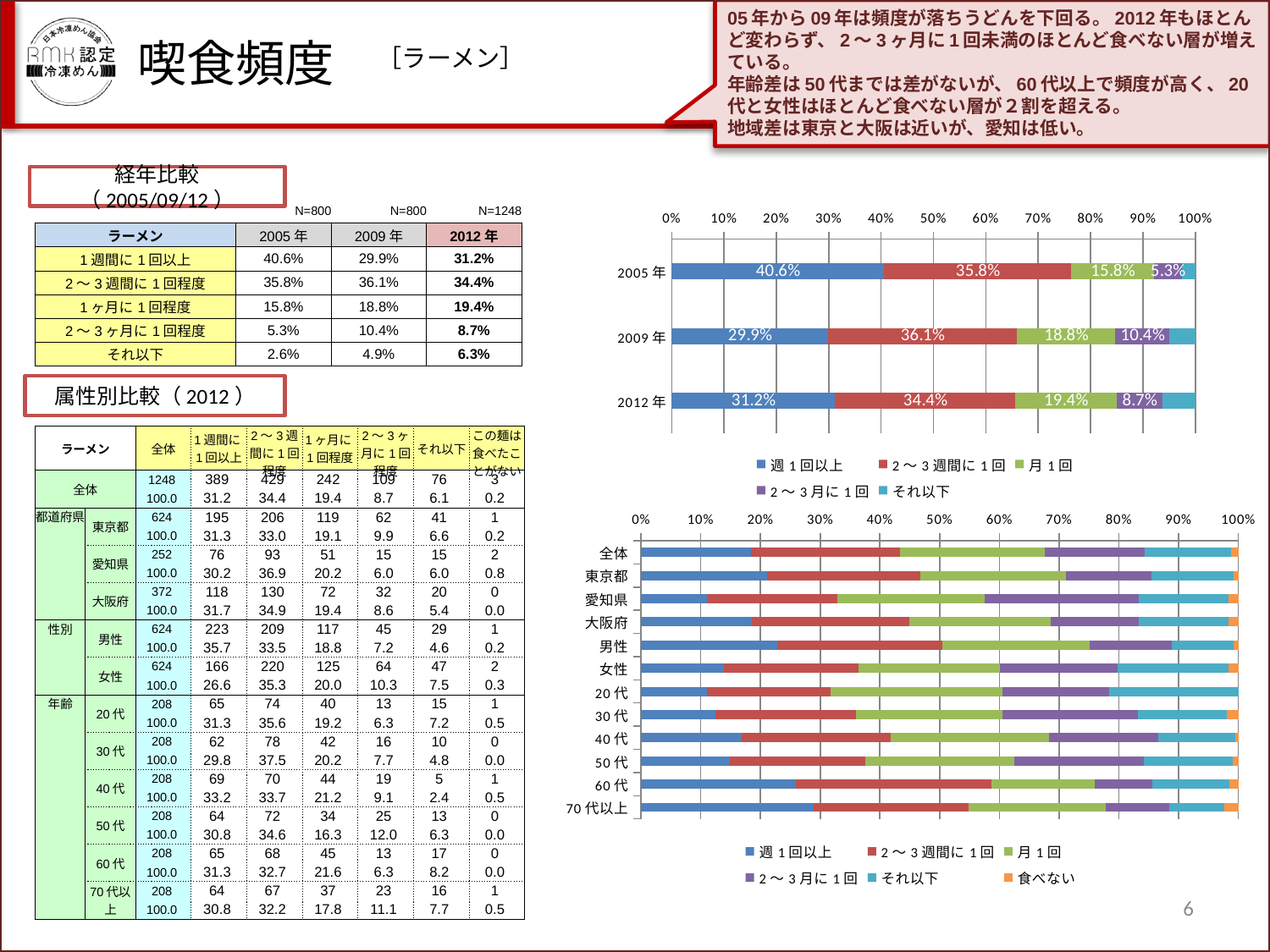

05年から09年は頻度が落ちうどんを下回る。2012年もほとんど変わらず、2～3ヶ月に1回未満のほとんど食べない層が増えている。
年齢差は50代までは差がないが、60代以上で頻度が高く、20代と女性はほとんど食べない層が２割を超える。
地域差は東京と大阪は近いが、愛知は低い。
喫食頻度
［ラーメン］
経年比較（2005/09/12）
|  | N=800 | N=800 | N=1248 |
| --- | --- | --- | --- |
| ラーメン | 2005年 | 2009年 | 2012年 |
| 1週間に1回以上 | 40.6% | 29.9% | 31.2% |
| 2～3週間に1回程度 | 35.8% | 36.1% | 34.4% |
| 1ヶ月に1回程度 | 15.8% | 18.8% | 19.4% |
| 2～3ヶ月に1回程度 | 5.3% | 10.4% | 8.7% |
| それ以下 | 2.6% | 4.9% | 6.3% |

### Chart

| Category | 週1回以上 | 2～3週間に1回 | 月1回 | 2～3月に1回 | それ以下 |
|---|---|---|---|---|---|
| 2005年 | 0.4060000000000001 | 0.3580000000000003 | 0.15800000000000025 | 0.05300000000000001 | 0.026 |
| 2009年 | 0.2990000000000003 | 0.3610000000000003 | 0.18800000000000025 | 0.10400000000000002 | 0.04900000000000007 |
| 2012年 | 0.31200000000000044 | 0.3440000000000001 | 0.194 | 0.08700000000000002 | 0.063 |
属性別比較（2012）
| ラーメン |  | 全体 | 1週間に1回以上 | 2～3週間に1回程度 | 1ヶ月に1回程度 | 2～3ヶ月に1回程度 | それ以下 | この麺は食べたことがない |
| --- | --- | --- | --- | --- | --- | --- | --- | --- |
| 全体 |  | 1248 | 389 | 429 | 242 | 109 | 76 | 3 |
|  |  | 100.0 | 31.2 | 34.4 | 19.4 | 8.7 | 6.1 | 0.2 |
| 都道府県 | 東京都 | 624 | 195 | 206 | 119 | 62 | 41 | 1 |
|  |  | 100.0 | 31.3 | 33.0 | 19.1 | 9.9 | 6.6 | 0.2 |
|  | 愛知県 | 252 | 76 | 93 | 51 | 15 | 15 | 2 |
|  |  | 100.0 | 30.2 | 36.9 | 20.2 | 6.0 | 6.0 | 0.8 |
|  | 大阪府 | 372 | 118 | 130 | 72 | 32 | 20 | 0 |
|  |  | 100.0 | 31.7 | 34.9 | 19.4 | 8.6 | 5.4 | 0.0 |
| 性別 | 男性 | 624 | 223 | 209 | 117 | 45 | 29 | 1 |
|  |  | 100.0 | 35.7 | 33.5 | 18.8 | 7.2 | 4.6 | 0.2 |
|  | 女性 | 624 | 166 | 220 | 125 | 64 | 47 | 2 |
|  |  | 100.0 | 26.6 | 35.3 | 20.0 | 10.3 | 7.5 | 0.3 |
| 年齢 | 20代 | 208 | 65 | 74 | 40 | 13 | 15 | 1 |
|  |  | 100.0 | 31.3 | 35.6 | 19.2 | 6.3 | 7.2 | 0.5 |
|  | 30代 | 208 | 62 | 78 | 42 | 16 | 10 | 0 |
|  |  | 100.0 | 29.8 | 37.5 | 20.2 | 7.7 | 4.8 | 0.0 |
|  | 40代 | 208 | 69 | 70 | 44 | 19 | 5 | 1 |
|  |  | 100.0 | 33.2 | 33.7 | 21.2 | 9.1 | 2.4 | 0.5 |
|  | 50代 | 208 | 64 | 72 | 34 | 25 | 13 | 0 |
|  |  | 100.0 | 30.8 | 34.6 | 16.3 | 12.0 | 6.3 | 0.0 |
|  | 60代 | 208 | 65 | 68 | 45 | 13 | 17 | 0 |
|  |  | 100.0 | 31.3 | 32.7 | 21.6 | 6.3 | 8.2 | 0.0 |
|  | 70代以上 | 208 | 64 | 67 | 37 | 23 | 16 | 1 |
|  |  | 100.0 | 30.8 | 32.2 | 17.8 | 11.1 | 7.7 | 0.5 |

### Chart

| Category | 週1回以上 | 2～3週間に1回 | 月1回 | 2～3月に1回 | それ以下 | 食べない |
|---|---|---|---|---|---|---|
| 全体 | 18.349358974358974 | 25.08012820512819 | 24.19871794871794 | 16.746794871794865 | 14.423076923076922 | 1.2019230769230766 |
| 東京都 | 21.15384615384616 | 25.64102564102564 | 24.358974358974358 | 14.262820512820516 | 13.782051282051283 | 0.801282051282051 |
| 愛知県 | 11.111111111111105 | 21.825396825396826 | 24.6031746031746 | 25.793650793650798 | 15.079365079365079 | 1.5873015873015872 |
| 大阪府 | 18.54838709677419 | 26.344086021505376 | 23.65591397849463 | 14.784946236559144 | 15.053763440860216 | 1.6129032258064515 |
| 男性 | 22.756410256410252 | 27.724358974358974 | 24.67948717948719 | 13.782051282051283 | 10.256410256410259 | 0.801282051282051 |
| 女性 | 13.942307692307697 | 22.435897435897438 | 23.717948717948726 | 19.711538461538467 | 18.589743589743573 | 1.602564102564102 |
| 20代 | 11.05769230769231 | 20.67307692307693 | 28.846153846153836 | 17.788461538461526 | 21.63461538461539 | 0.0 |
| 30代 | 12.5 | 23.557692307692307 | 24.519230769230774 | 22.59615384615384 | 14.903846153846157 | 1.9230769230769238 |
| 40代 | 16.82692307692307 | 25.0 | 26.442307692307683 | 18.269230769230766 | 12.980769230769239 | 0.4807692307692308 |
| 50代 | 14.903846153846157 | 22.59615384615384 | 25.0 | 21.63461538461539 | 14.903846153846157 | 0.9615384615384617 |
| 60代 | 25.961538461538463 | 32.69230769230769 | 17.307692307692307 | 9.615384615384622 | 12.980769230769239 | 1.4423076923076916 |
| 70代以上 | 28.846153846153836 | 25.961538461538463 | 23.07692307692307 | 10.576923076923077 | 9.13461538461538 | 2.4038461538461537 |
6